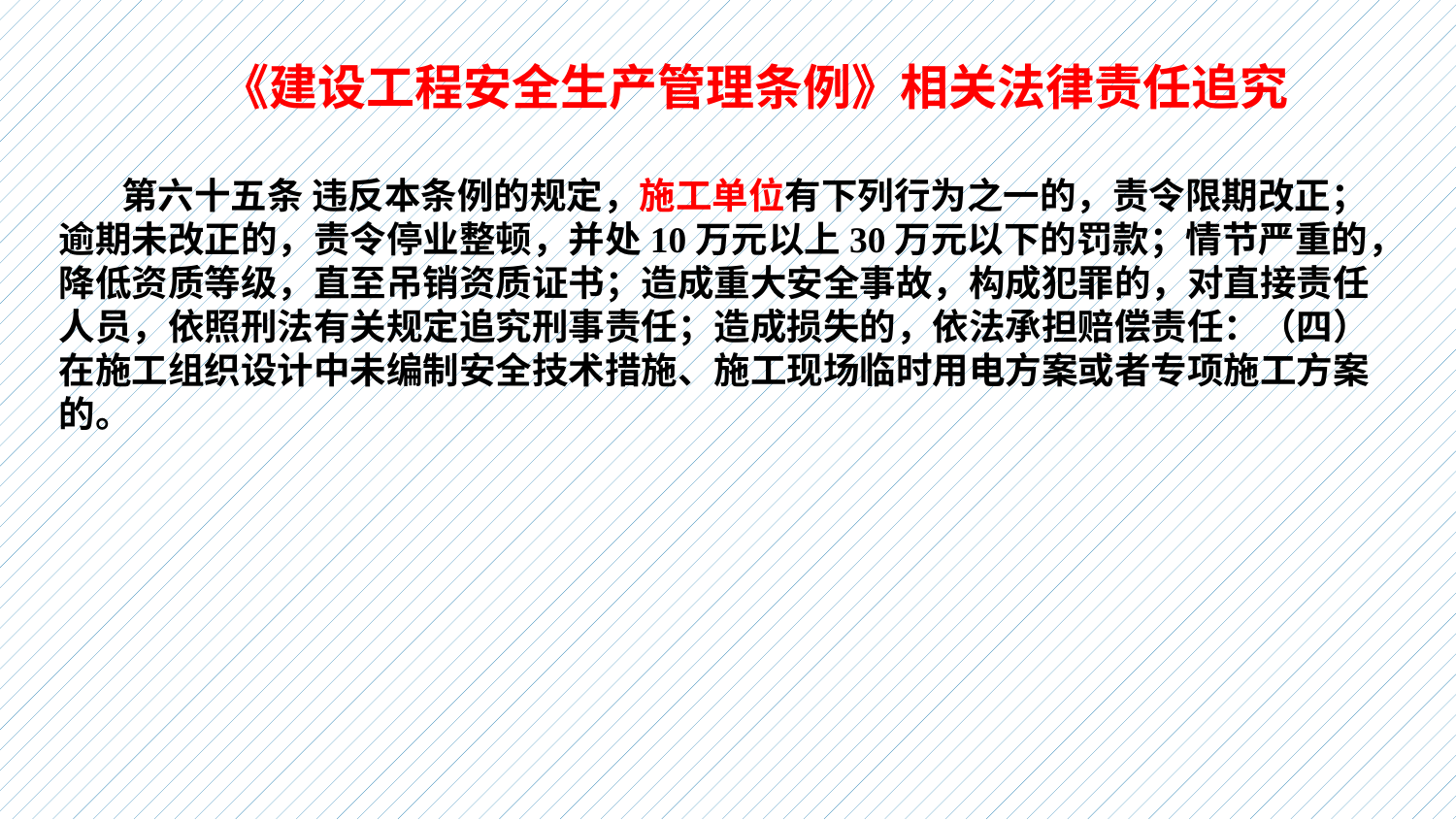

《建设工程安全生产管理条例》相关法律责任追究

第六十五条 违反本条例的规定，施工单位有下列行为之一的，责令限期改正；逾期未改正的，责令停业整顿，并处10万元以上30万元以下的罚款；情节严重的，降低资质等级，直至吊销资质证书；造成重大安全事故，构成犯罪的，对直接责任人员，依照刑法有关规定追究刑事责任；造成损失的，依法承担赔偿责任：（四）在施工组织设计中未编制安全技术措施、施工现场临时用电方案或者专项施工方案的。